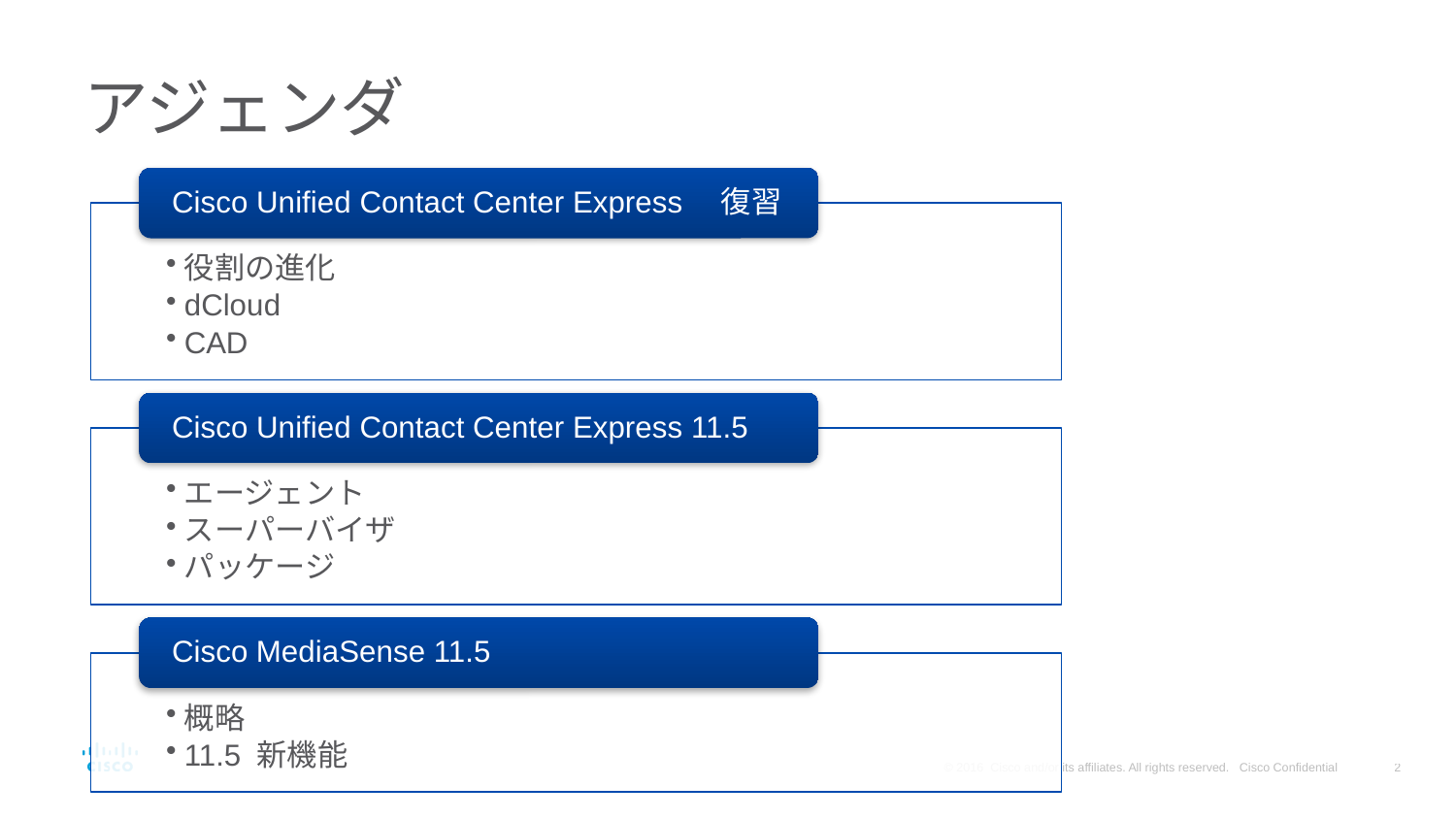

# アジェンダ
役割の進化
dCloud
CAD
Cisco Unified Contact Center Express　復習
エージェント
スーパーバイザ
パッケージ
Cisco Unified Contact Center Express 11.5
概略
11.5 新機能
Cisco MediaSense 11.5